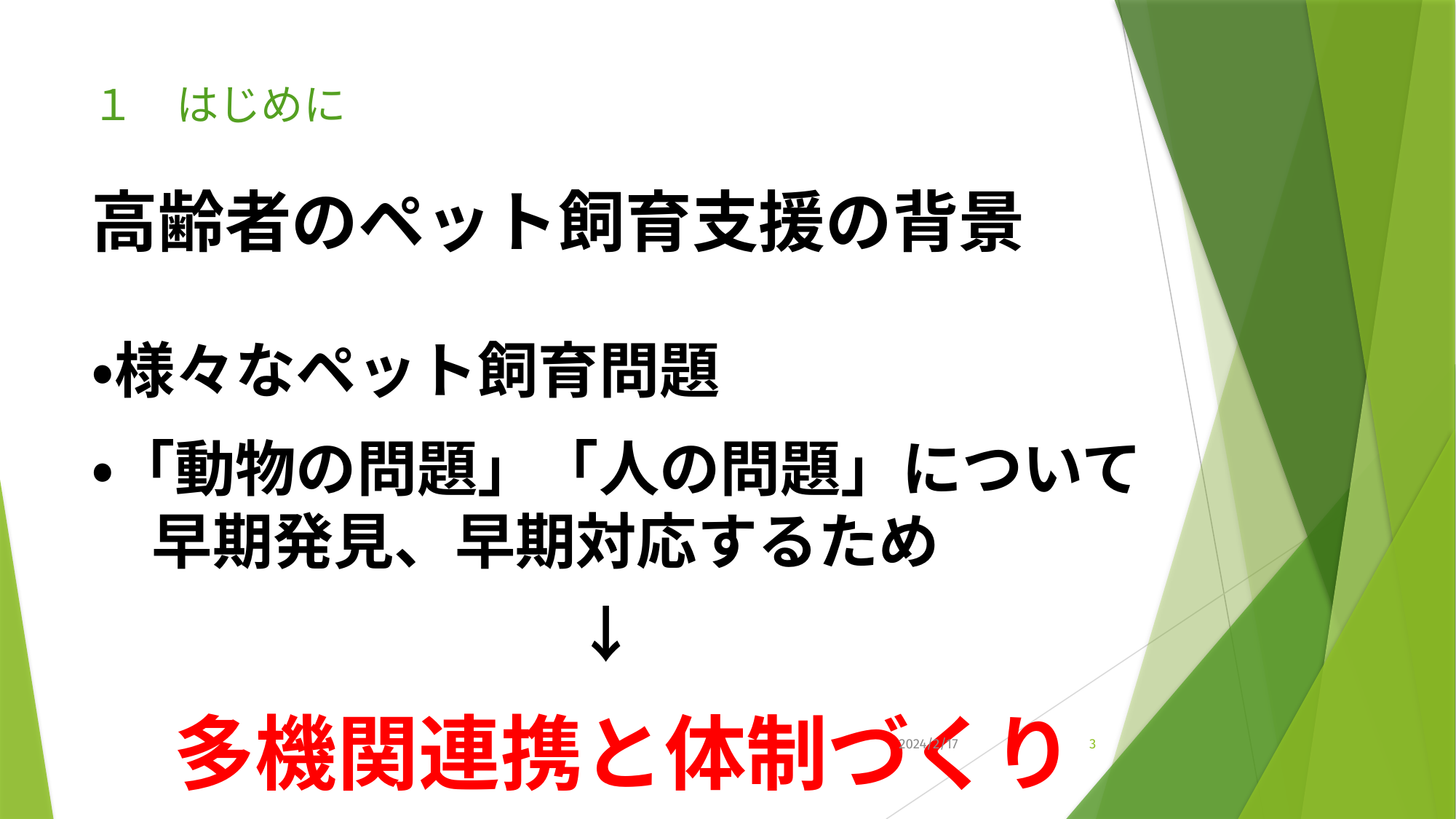

# １　はじめに

高齢者のペット飼育支援の背景

・様々なペット飼育問題

・「動物の問題」「人の問題」について
　早期発見、早期対応するため

　　　　　　　　↓

　多機関連携と体制づくり

2024/2/17
3